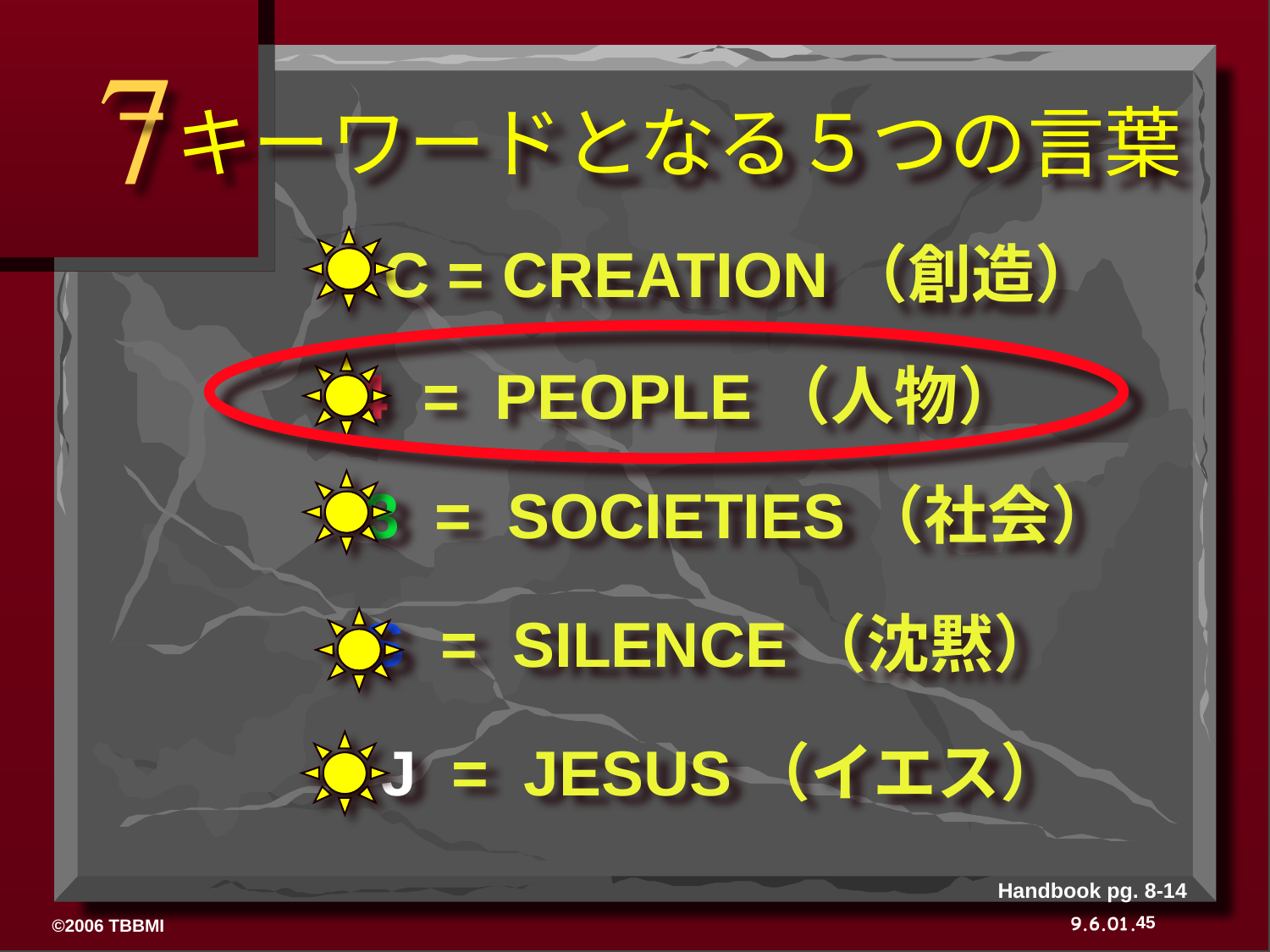

7
キーワードとなる５つの言葉

C = CREATION（創造）

4  =  PEOPLE（人物）

3  =  SOCIETIES（社会）

S  =  SILENCE（沈黙）

　　J  =  JESUS（イエス）

Handbook pg. 8-14

45